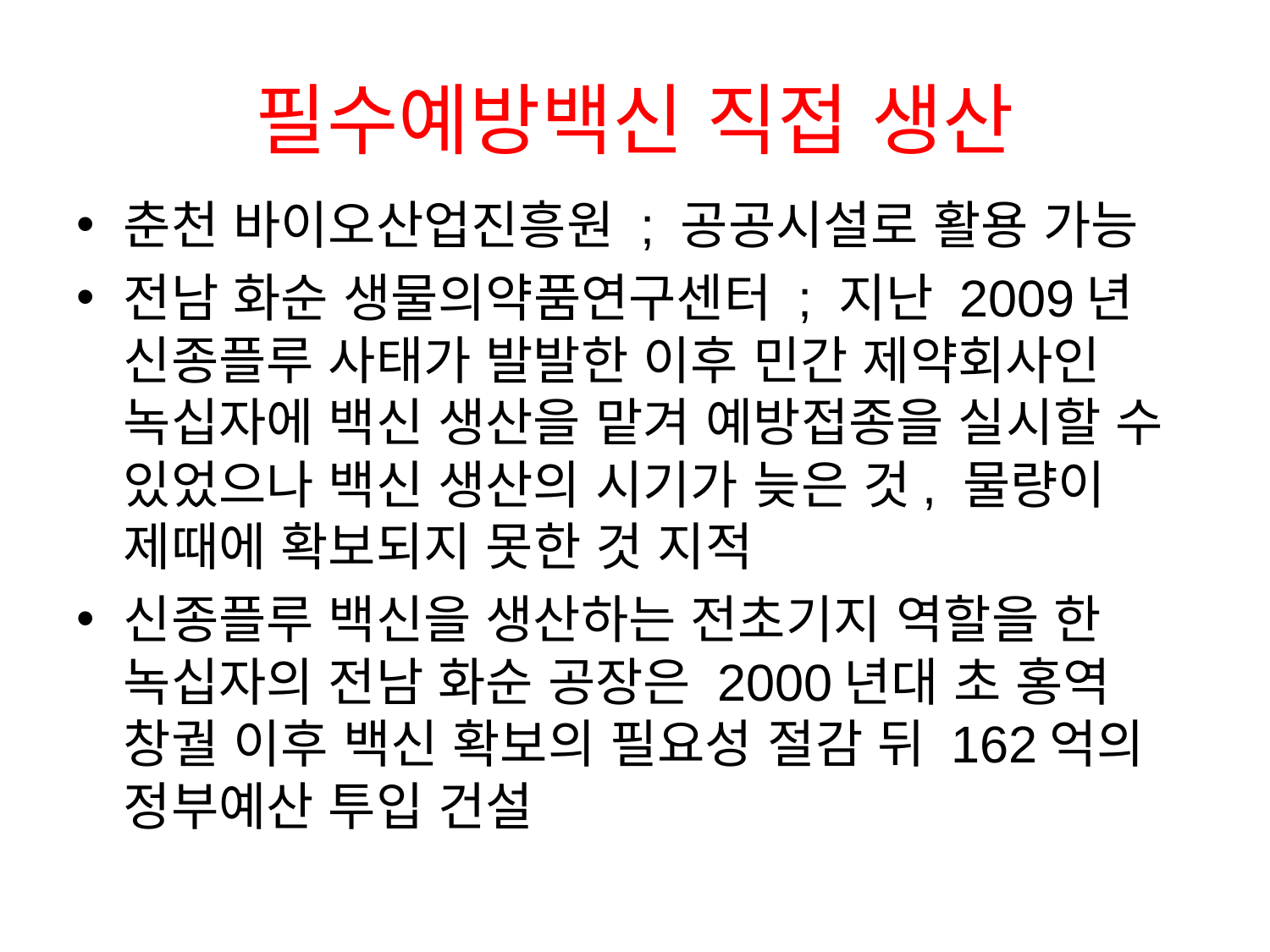

# 필수예방백신 직접 생산
춘천 바이오산업진흥원 ; 공공시설로 활용 가능
전남 화순 생물의약품연구센터 ; 지난 2009년 신종플루 사태가 발발한 이후 민간 제약회사인 녹십자에 백신 생산을 맡겨 예방접종을 실시할 수 있었으나 백신 생산의 시기가 늦은 것, 물량이 제때에 확보되지 못한 것 지적
신종플루 백신을 생산하는 전초기지 역할을 한 녹십자의 전남 화순 공장은 2000년대 초 홍역 창궐 이후 백신 확보의 필요성 절감 뒤 162억의 정부예산 투입 건설